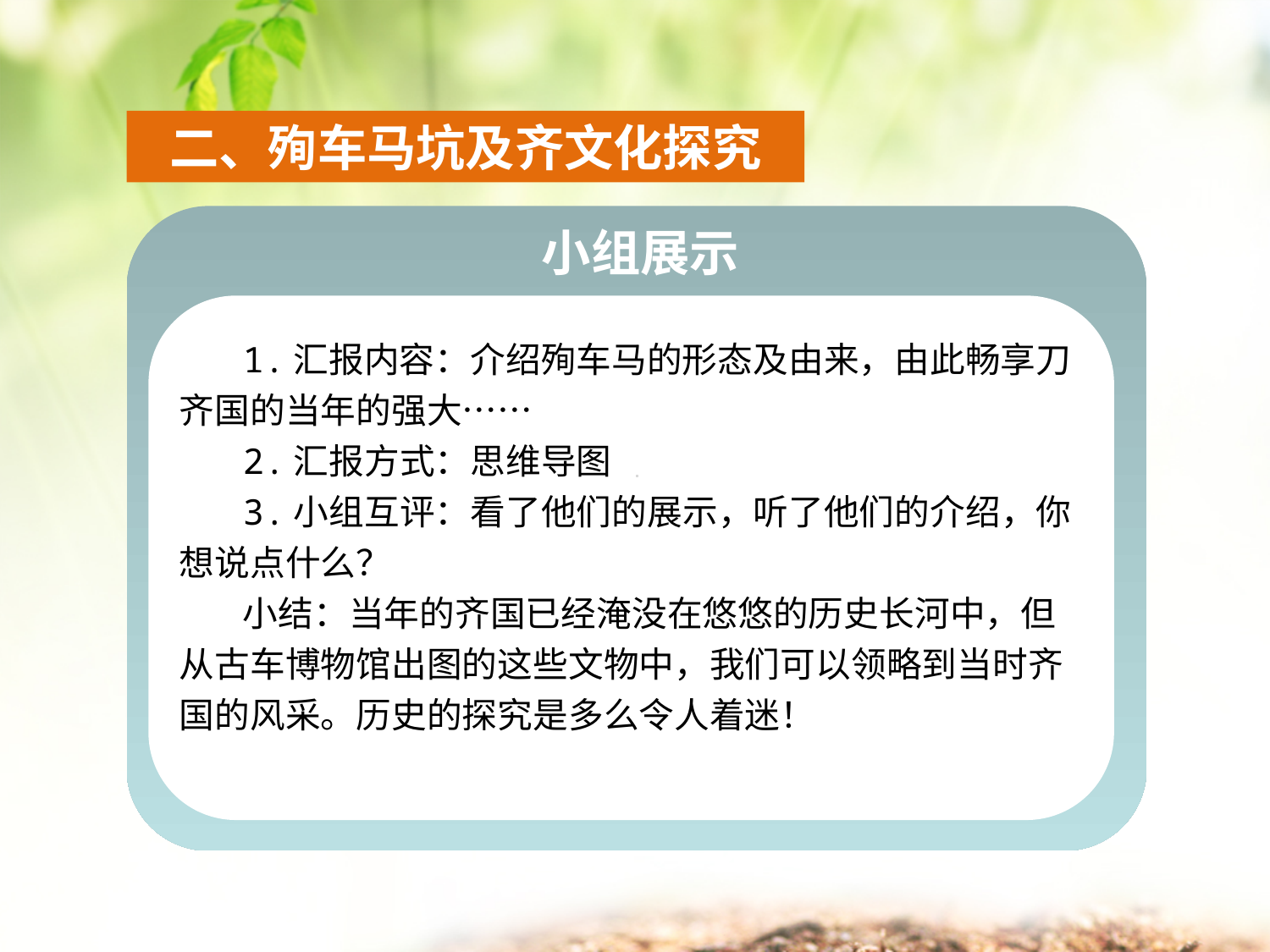

二、殉车马坑及齐文化探究

小组展示

1.汇报内容：介绍殉车马的形态及由来，由此畅享刀齐国的当年的强大……
2.汇报方式：思维导图
3.小组互评：看了他们的展示，听了他们的介绍，你想说点什么？
小结：当年的齐国已经淹没在悠悠的历史长河中，但从古车博物馆出图的这些文物中，我们可以领略到当时齐国的风采。历史的探究是多么令人着迷！